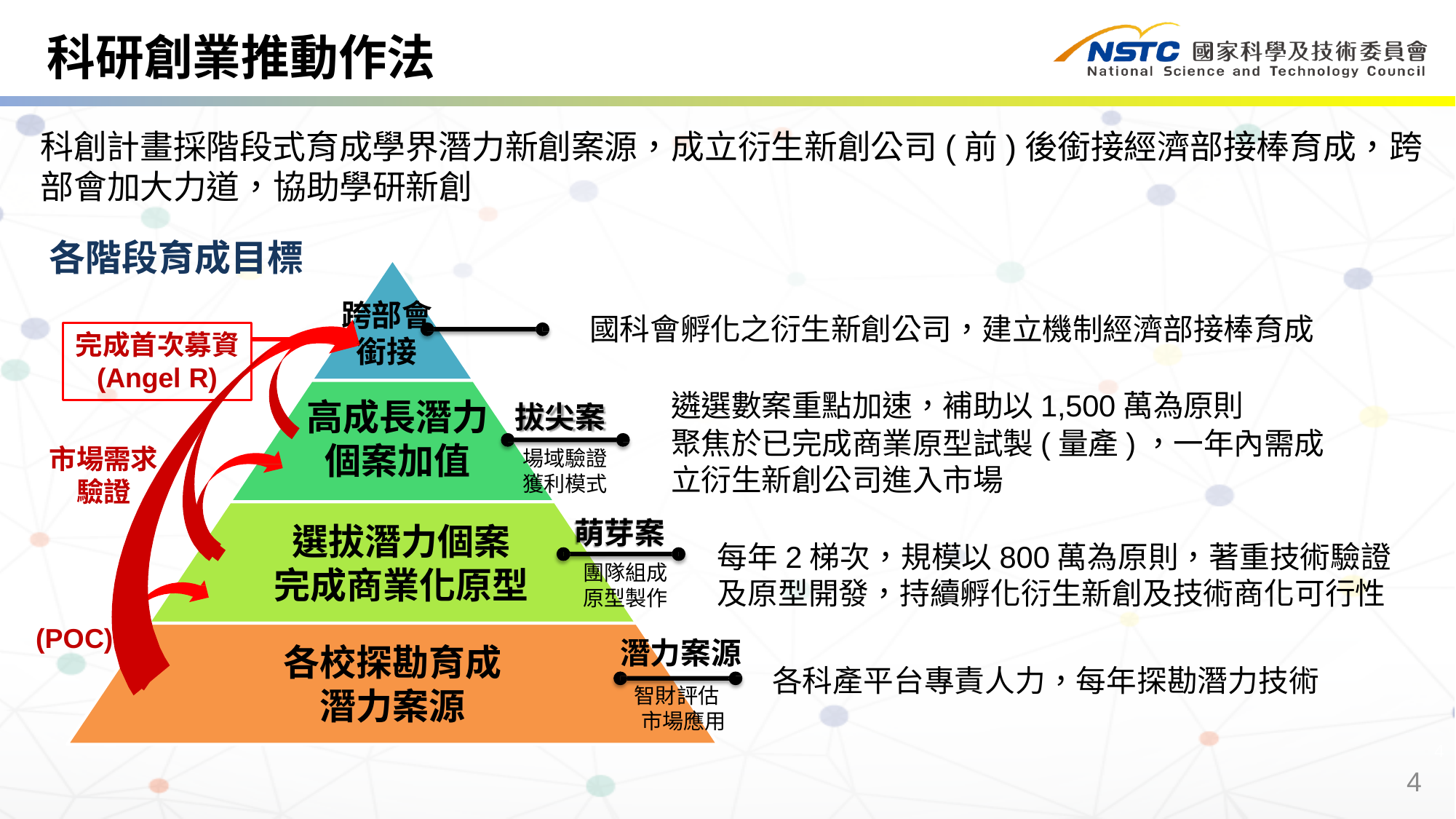

科研創業推動作法
科創計畫採階段式育成學界潛力新創案源，成立衍生新創公司(前)後銜接經濟部接棒育成，跨部會加大力道，協助學研新創
各階段育成目標

跨部會 銜接

高成長潛力 個案加值
國科會孵化之衍生新創公司，建立機制經濟部接棒育成

完成首次募資
(Angel R)

拔尖案
場域驗證 獲利模式
遴選數案重點加速，補助以1,500萬為原則
聚焦於已完成商業原型試製(量產)，一年內需成立衍生新創公司進入市場

市場需求
驗證

萌芽案
團隊組成 原型製作

選拔潛力個案
完成商業化原型
每年2梯次，規模以800萬為原則，著重技術驗證及原型開發，持續孵化衍生新創及技術商化可行性

潛力案源
智財評估    市場應用
(POC)

各校探勘育成 潛力案源
各科產平台專責人力，每年探勘潛力技術

4
4